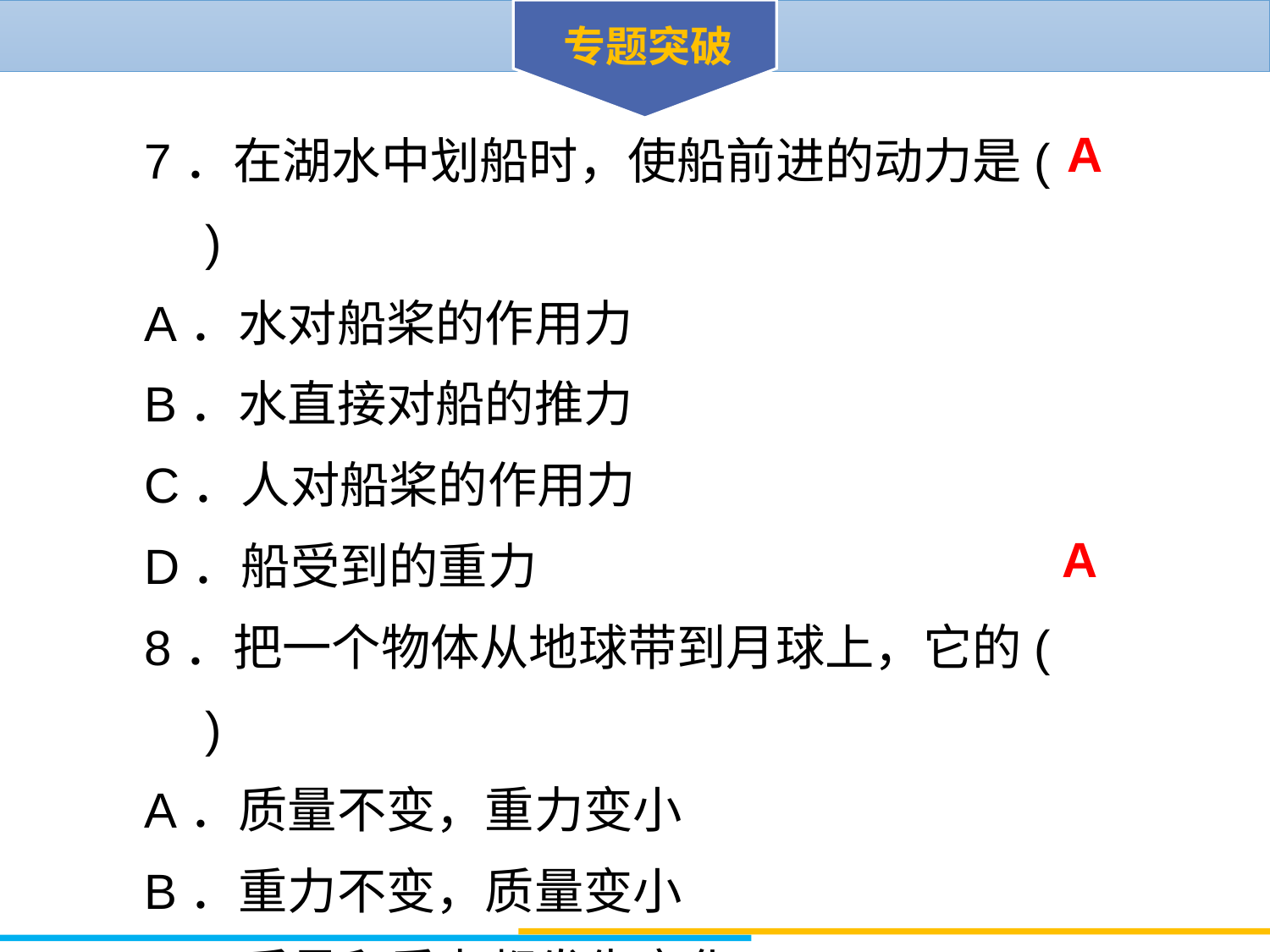

专题突破
7．在湖水中划船时，使船前进的动力是(　　)
A．水对船桨的作用力
B．水直接对船的推力
C．人对船桨的作用力
D．船受到的重力
8．把一个物体从地球带到月球上，它的(　　)
A．质量不变，重力变小
B．重力不变，质量变小
C．质量和重力都发生变化
D．质量和重力都不发生变化
A
A